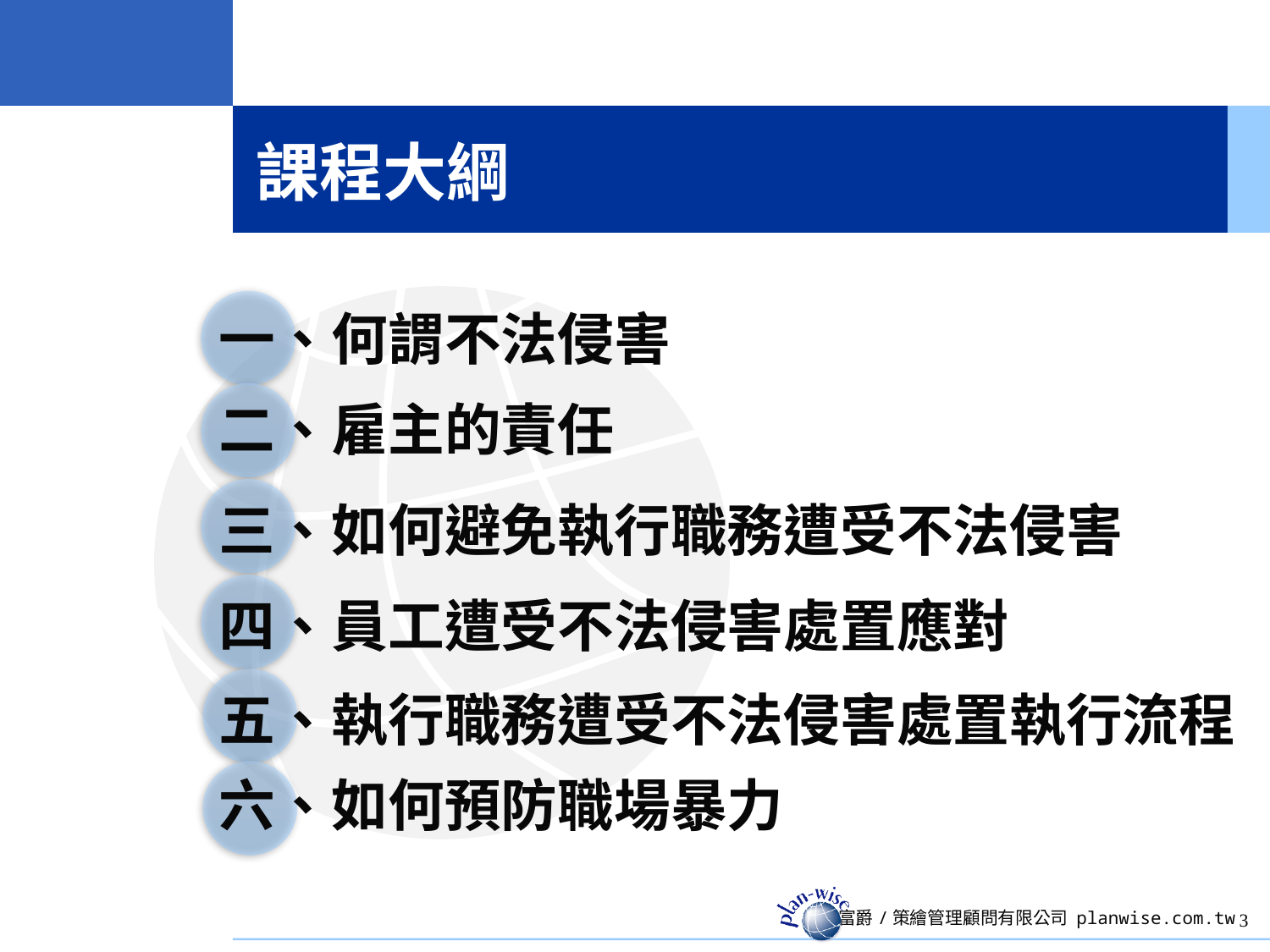

# 課程大綱
一、何謂不法侵害
二、雇主的責任
三、如何避免執行職務遭受不法侵害
四、員工遭受不法侵害處置應對
五、執行職務遭受不法侵害處置執行流程
六、如何預防職場暴力
3